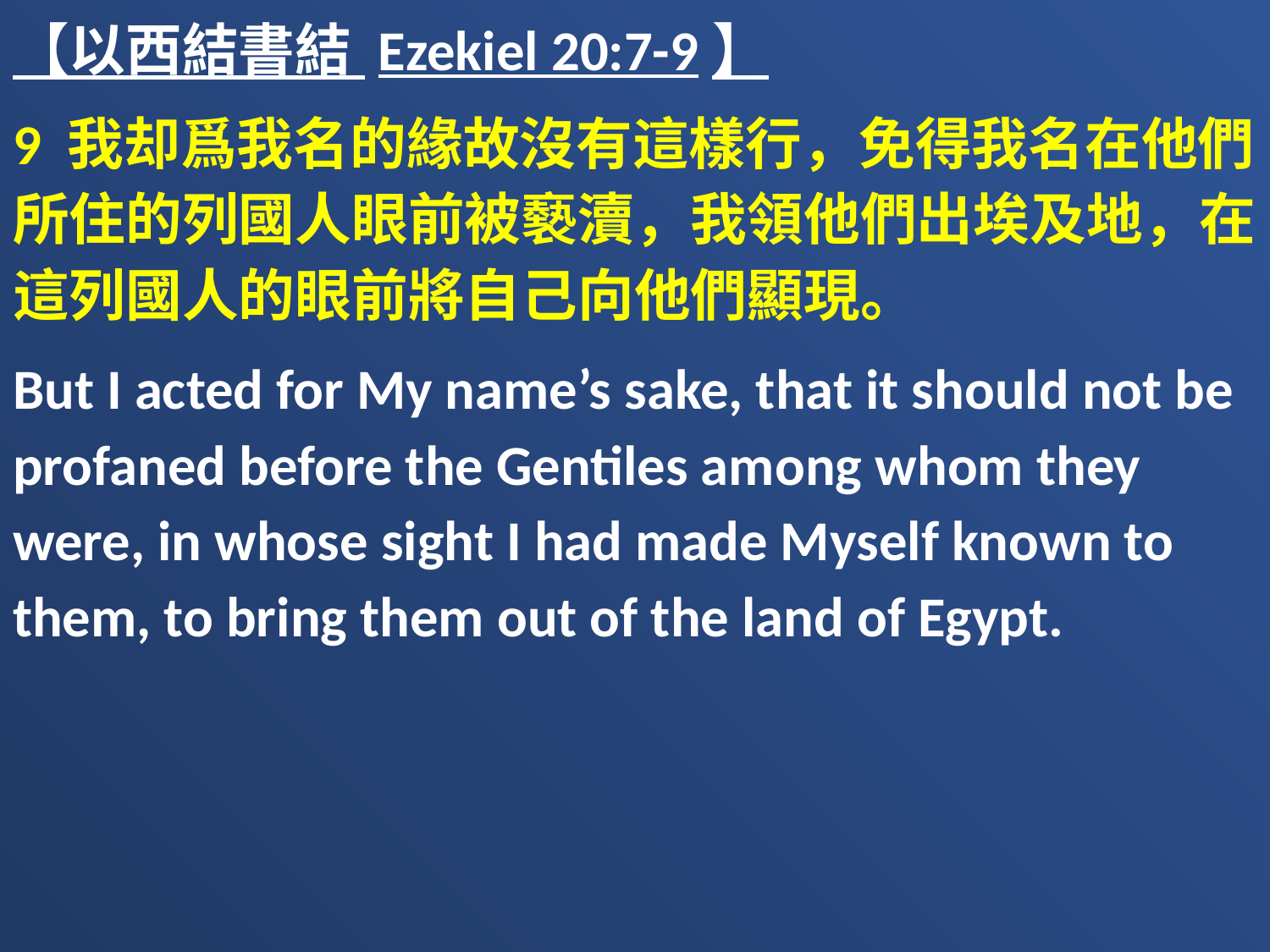

【以西結書結 Ezekiel 20:7-9】
9 我却爲我名的緣故沒有這樣行，免得我名在他們所住的列國人眼前被褻瀆，我領他們出埃及地，在這列國人的眼前將自己向他們顯現。
But I acted for My name’s sake, that it should not be profaned before the Gentiles among whom they were, in whose sight I had made Myself known to them, to bring them out of the land of Egypt.